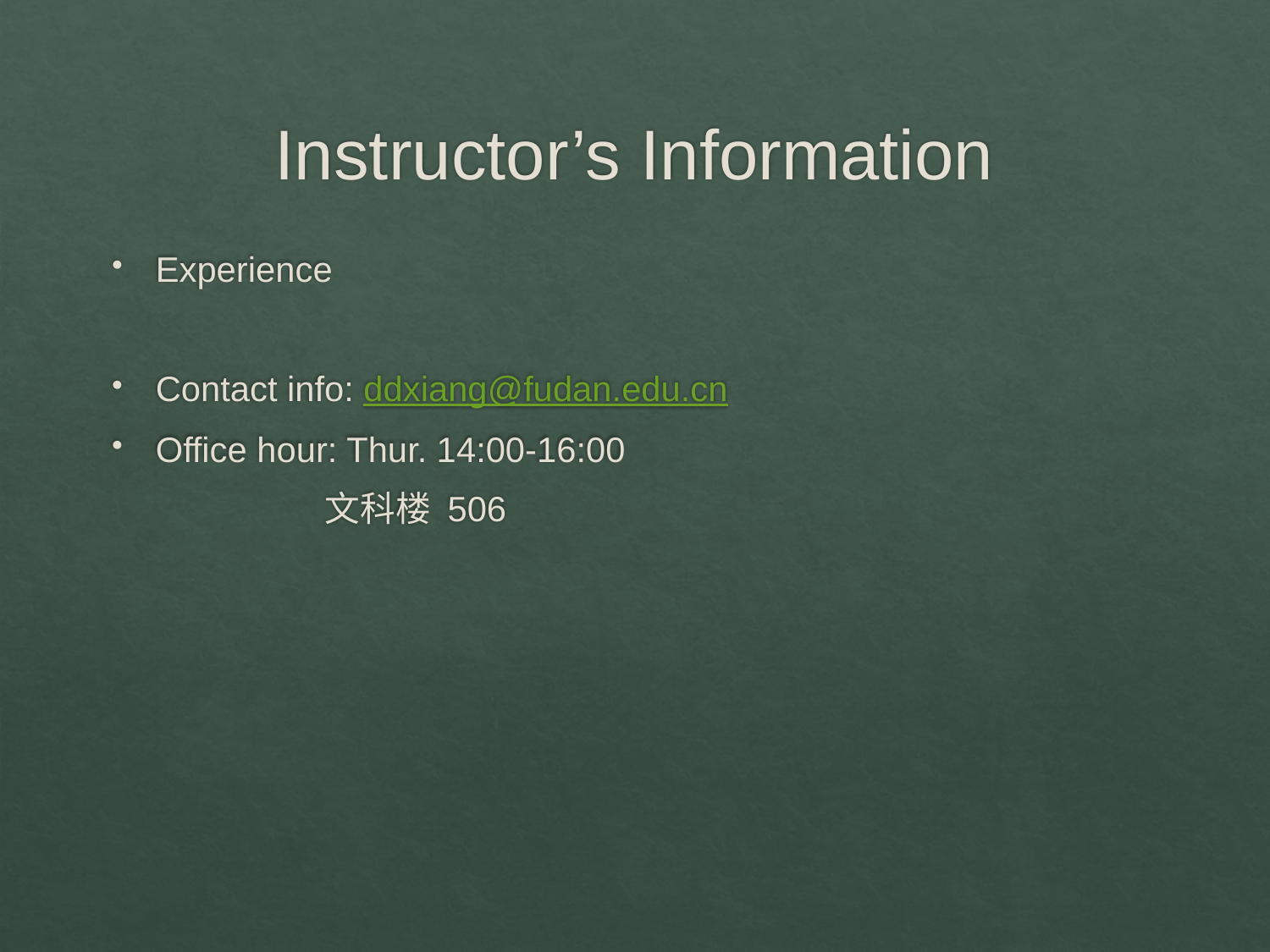

# Instructor’s Information
Experience

Contact info: ddxiang@fudan.edu.cn
Office hour: Thur. 14:00-16:00
                          文科楼 506